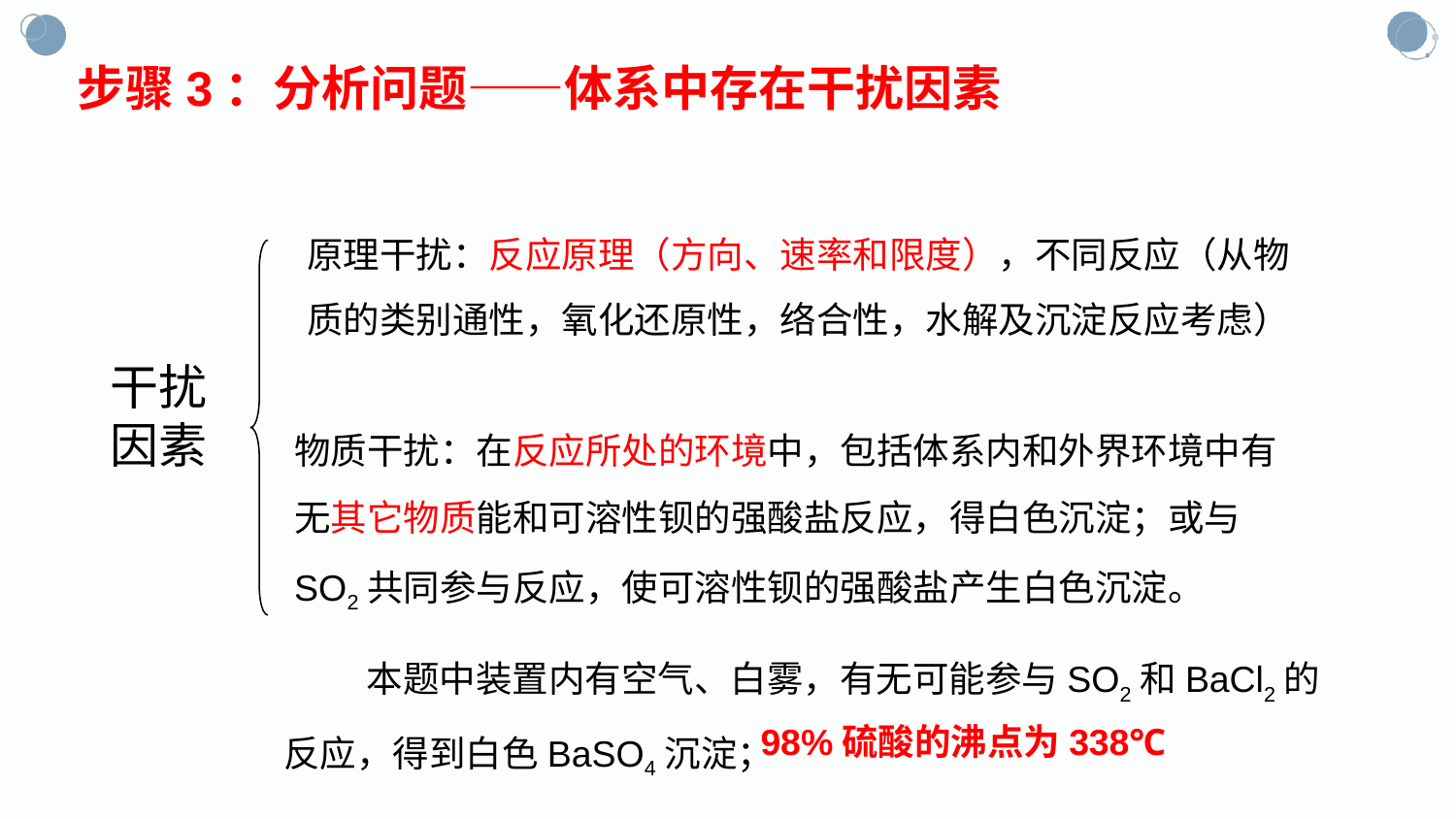

步骤3：分析问题——体系中存在干扰因素
原理干扰：反应原理（方向、速率和限度），不同反应（从物质的类别通性，氧化还原性，络合性，水解及沉淀反应考虑）

干扰因素
物质干扰：在反应所处的环境中，包括体系内和外界环境中有无其它物质能和可溶性钡的强酸盐反应，得白色沉淀；或与SO2共同参与反应，使可溶性钡的强酸盐产生白色沉淀。
         本题中装置内有空气、白雾，有无可能参与SO2和BaCl2的反应，得到白色BaSO4沉淀；
98%硫酸的沸点为338℃